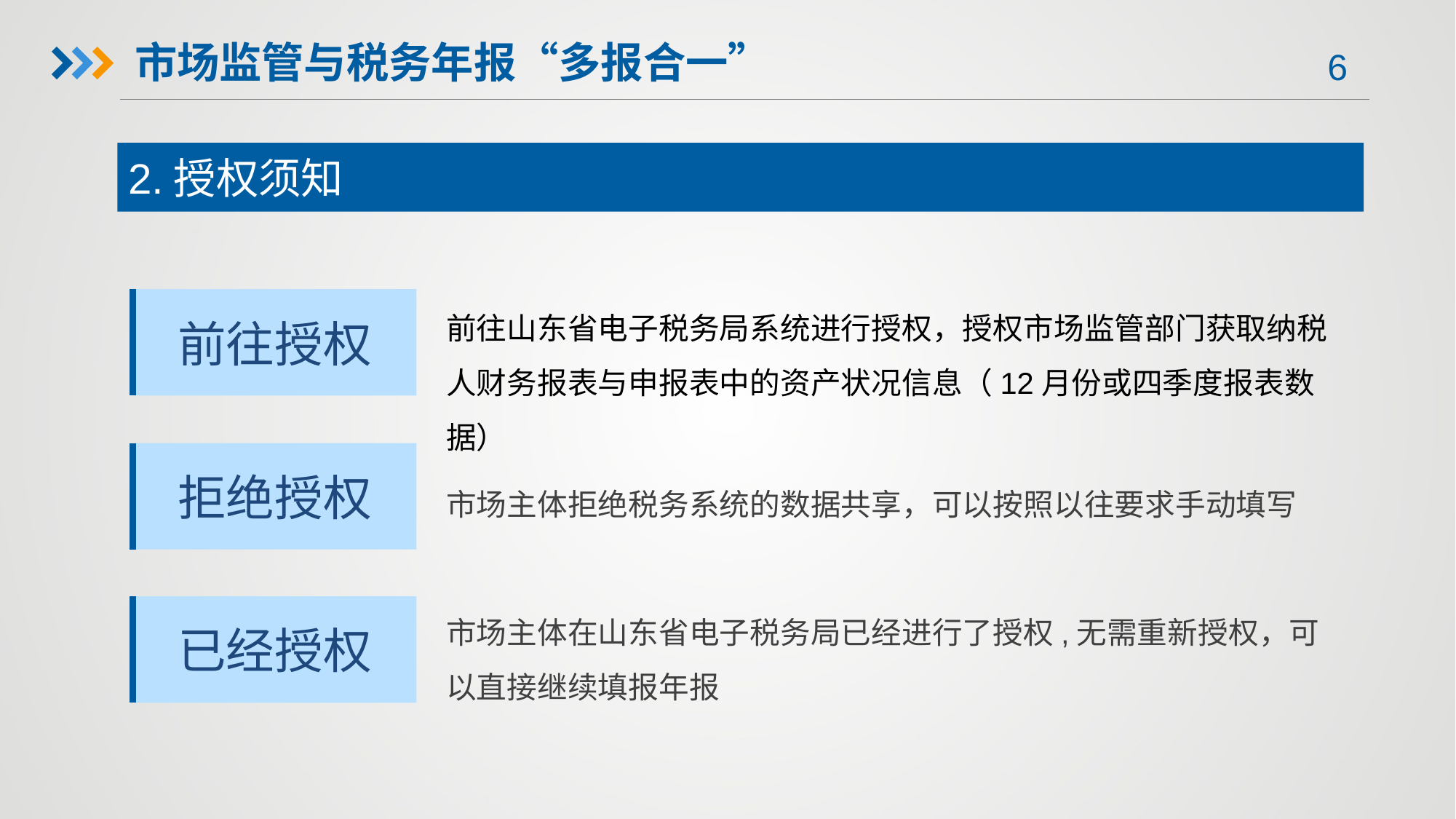

市场监管与税务年报“多报合一”
2.授权须知
前往山东省电子税务局系统进行授权，授权市场监管部门获取纳税人财务报表与申报表中的资产状况信息（12月份或四季度报表数据）
前往授权
拒绝授权
市场主体拒绝税务系统的数据共享，可以按照以往要求手动填写
市场主体在山东省电子税务局已经进行了授权,无需重新授权，可以直接继续填报年报
已经授权